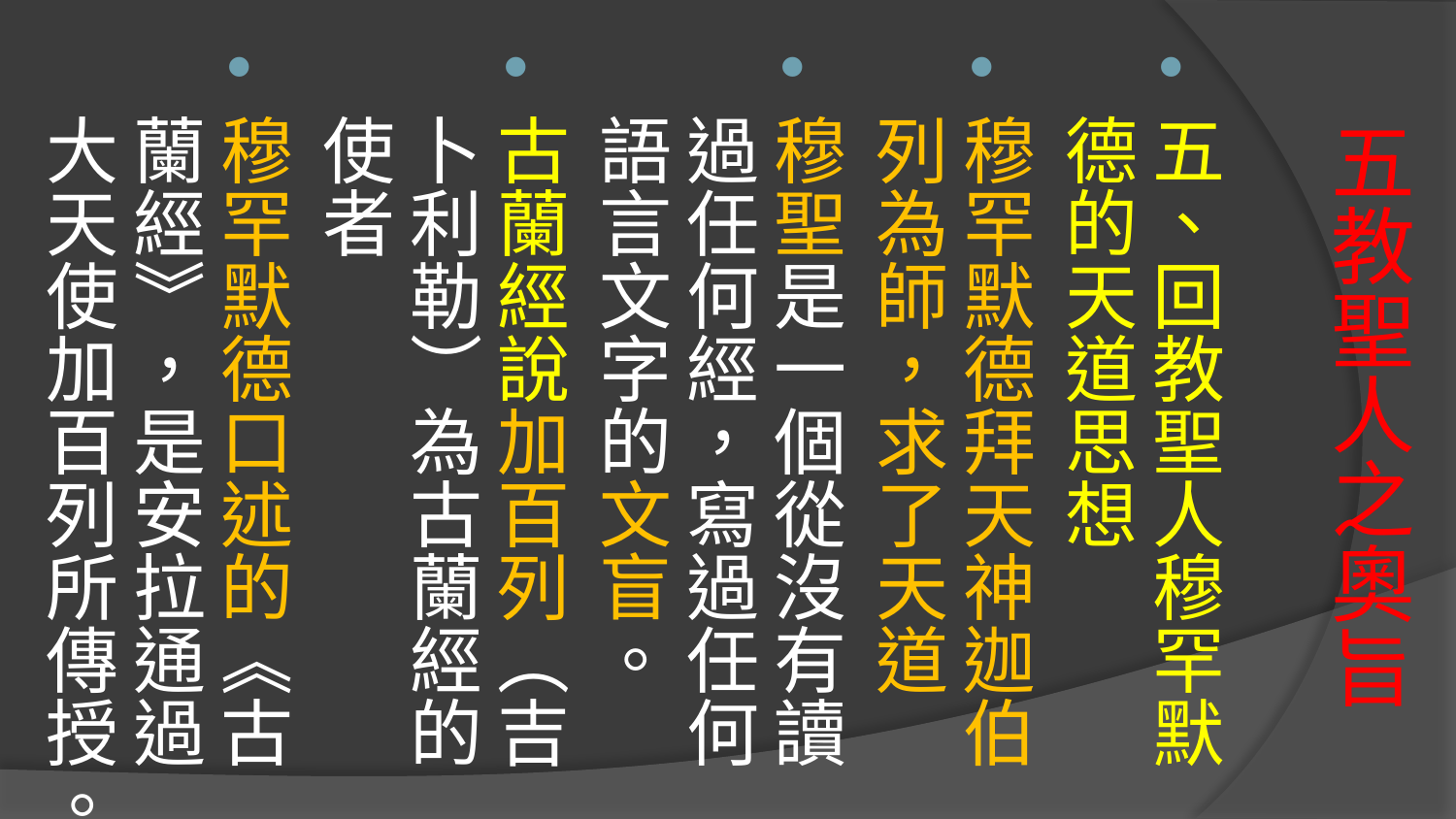

五、回教聖人穆罕默德的天道思想
穆罕默德拜天神迦伯列為師，求了天道
穆聖是一個從沒有讀過任何經，寫過任何語言文字的文盲。
古蘭經說加百列（吉卜利勒）為古蘭經的 使者
穆罕默德口述的《古蘭經》，是安拉通過大天使加百列所傳授。
# 五教聖人之奧旨